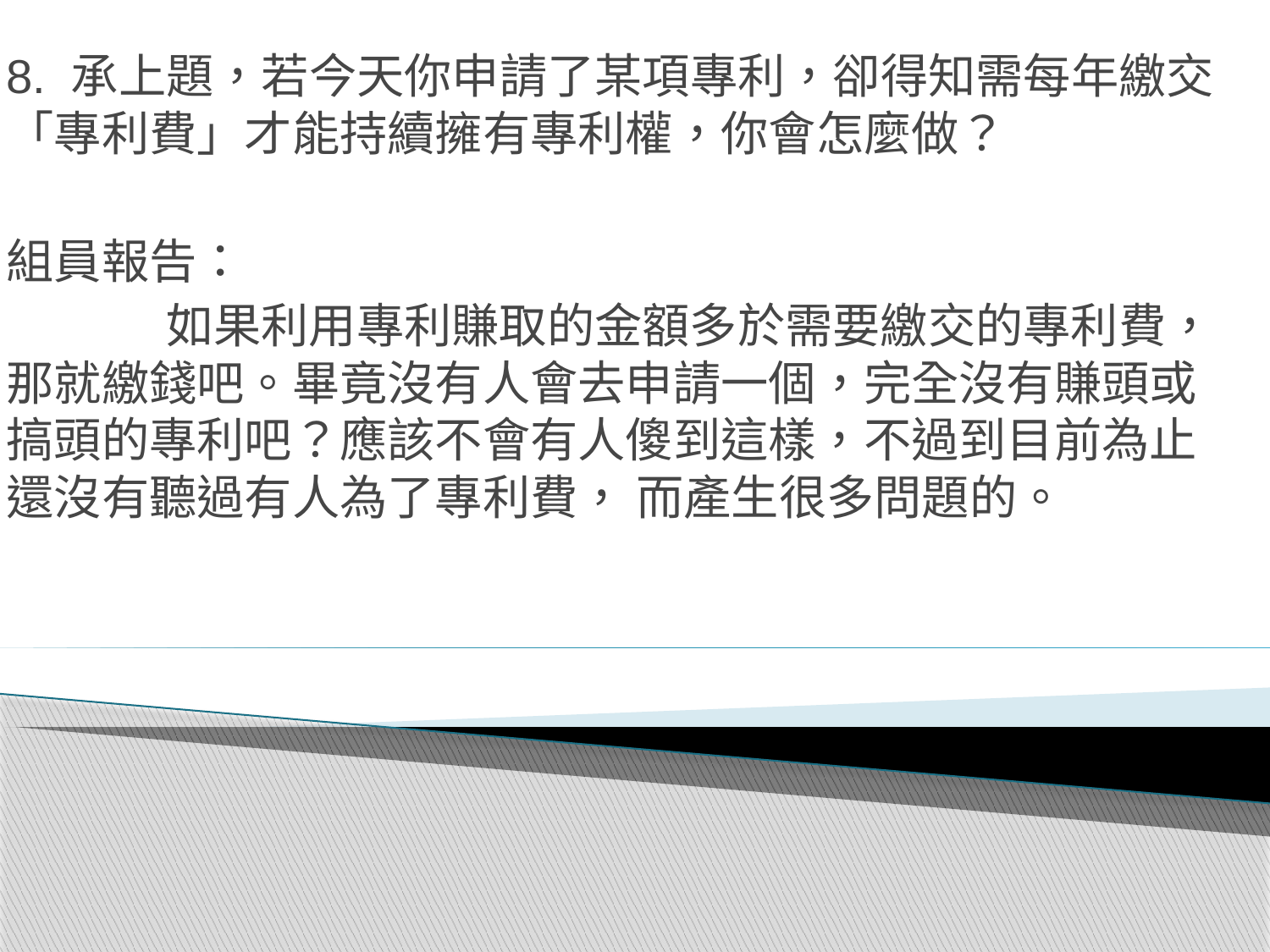

8. 承上題，若今天你申請了某項專利，卻得知需每年繳交「專利費」才能持續擁有專利權，你會怎麼做？

組員報告：
              如果利用專利賺取的金額多於需要繳交的專利費，那就繳錢吧。畢竟沒有人會去申請一個，完全沒有賺頭或搞頭的專利吧？應該不會有人傻到這樣，不過到目前為止還沒有聽過有人為了專利費， 而產生很多問題的。